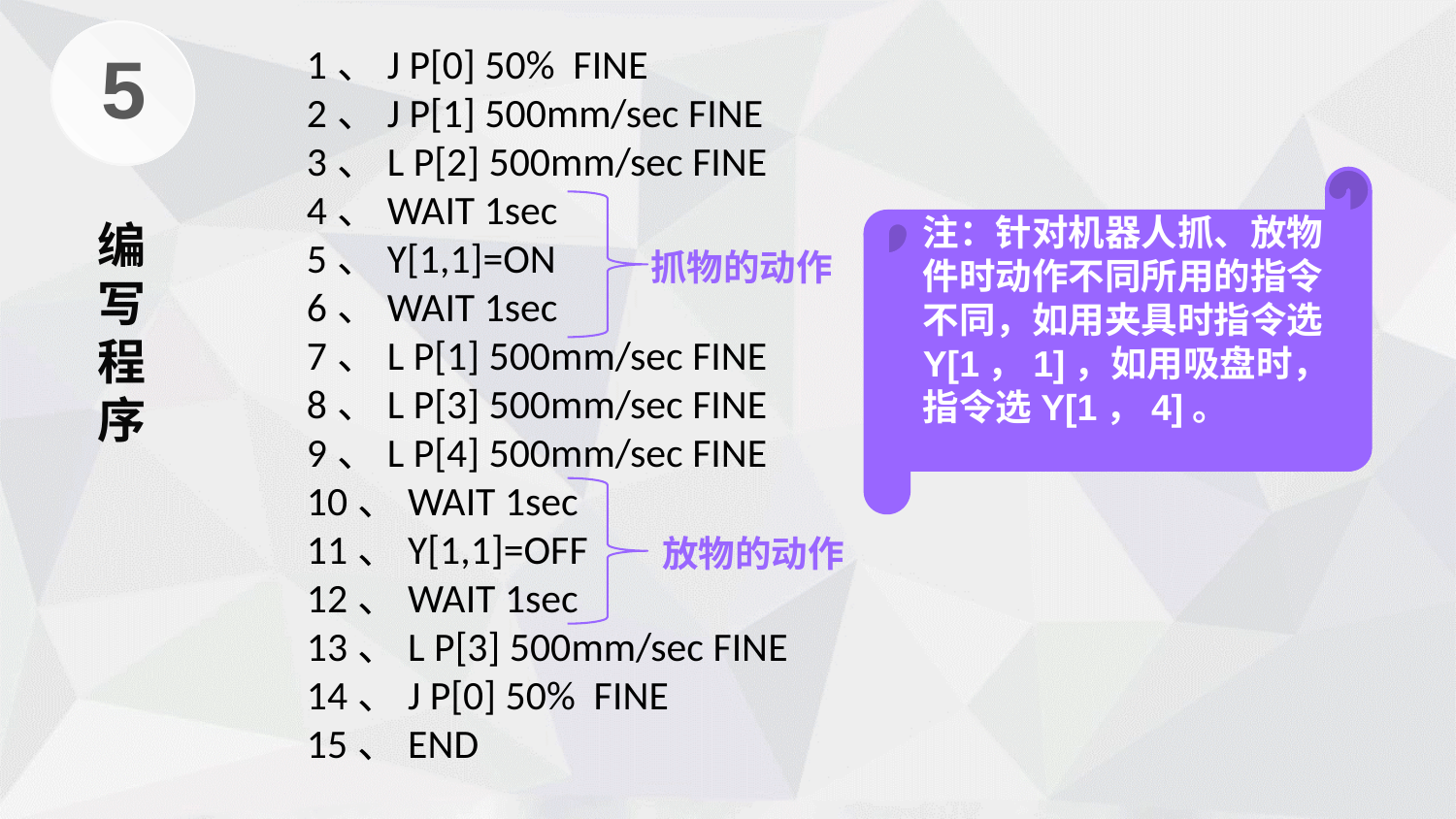

5
1、J P[0] 50%  FINE
2、J P[1] 500mm/sec FINE
3、L P[2] 500mm/sec FINE
4、WAIT 1sec
5、Y[1,1]=ON
6、WAIT 1sec
7、L P[1] 500mm/sec FINE
8、L P[3] 500mm/sec FINE
9、L P[4] 500mm/sec FINE
10、WAIT 1sec
11、Y[1,1]=OFF
12、WAIT 1sec
13、L P[3] 500mm/sec FINE
14、J P[0] 50%  FINE
15、END
注：针对机器人抓、放物件时动作不同所用的指令不同，如用夹具时指令选Y[1，1]，如用吸盘时，指令选Y[1，4]。

编写程序
抓物的动作

放物的动作